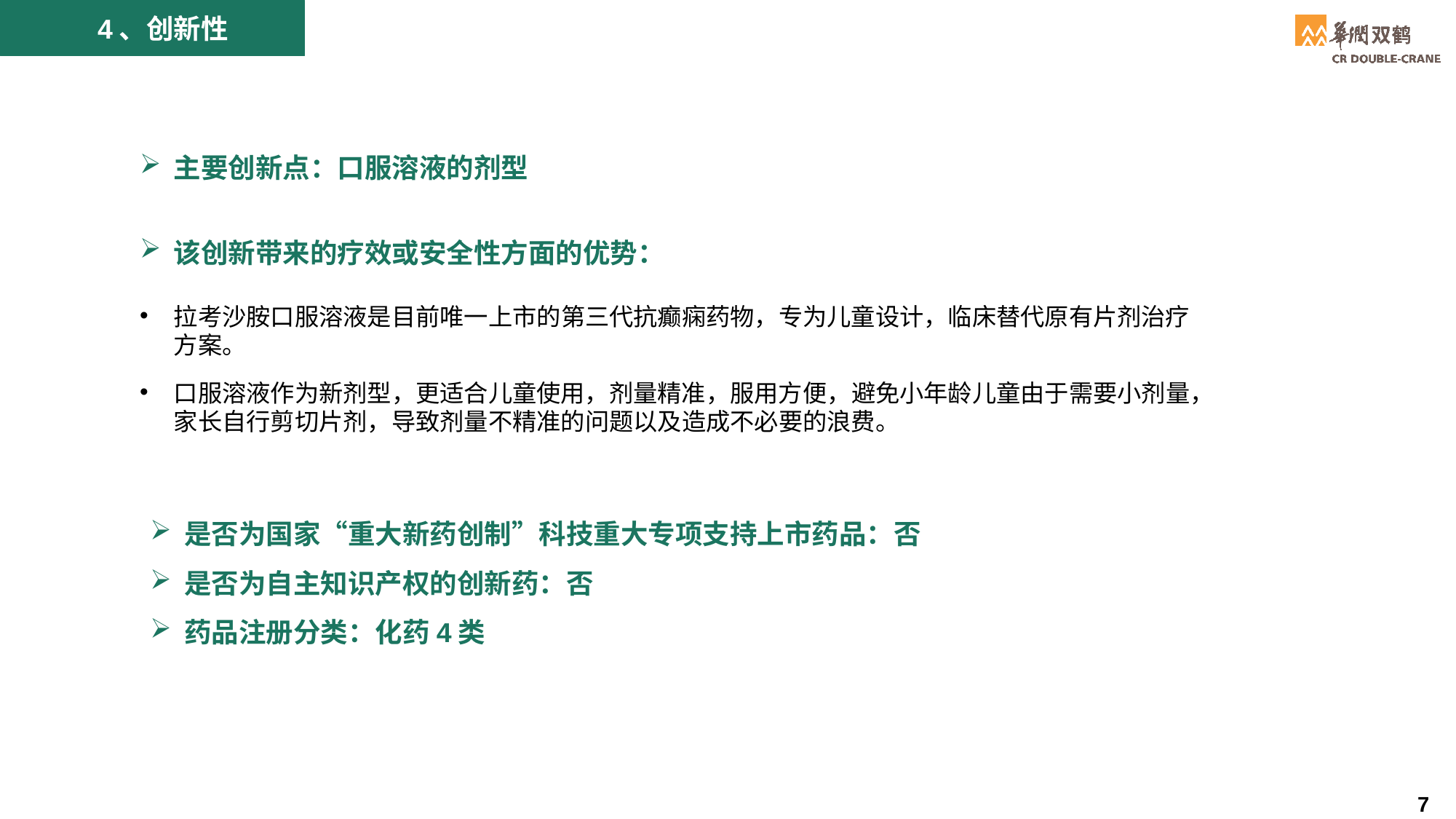

4、创新性
主要创新点：口服溶液的剂型
该创新带来的疗效或安全性方面的优势：

拉考沙胺口服溶液是目前唯一上市的第三代抗癫痫药物，专为儿童设计，临床替代原有片剂治疗方案。
口服溶液作为新剂型，更适合儿童使用，剂量精准，服用方便，避免小年龄儿童由于需要小剂量，家长自行剪切片剂，导致剂量不精准的问题以及造成不必要的浪费。
是否为国家“重大新药创制”科技重大专项支持上市药品：否
是否为自主知识产权的创新药：否
药品注册分类：化药4类